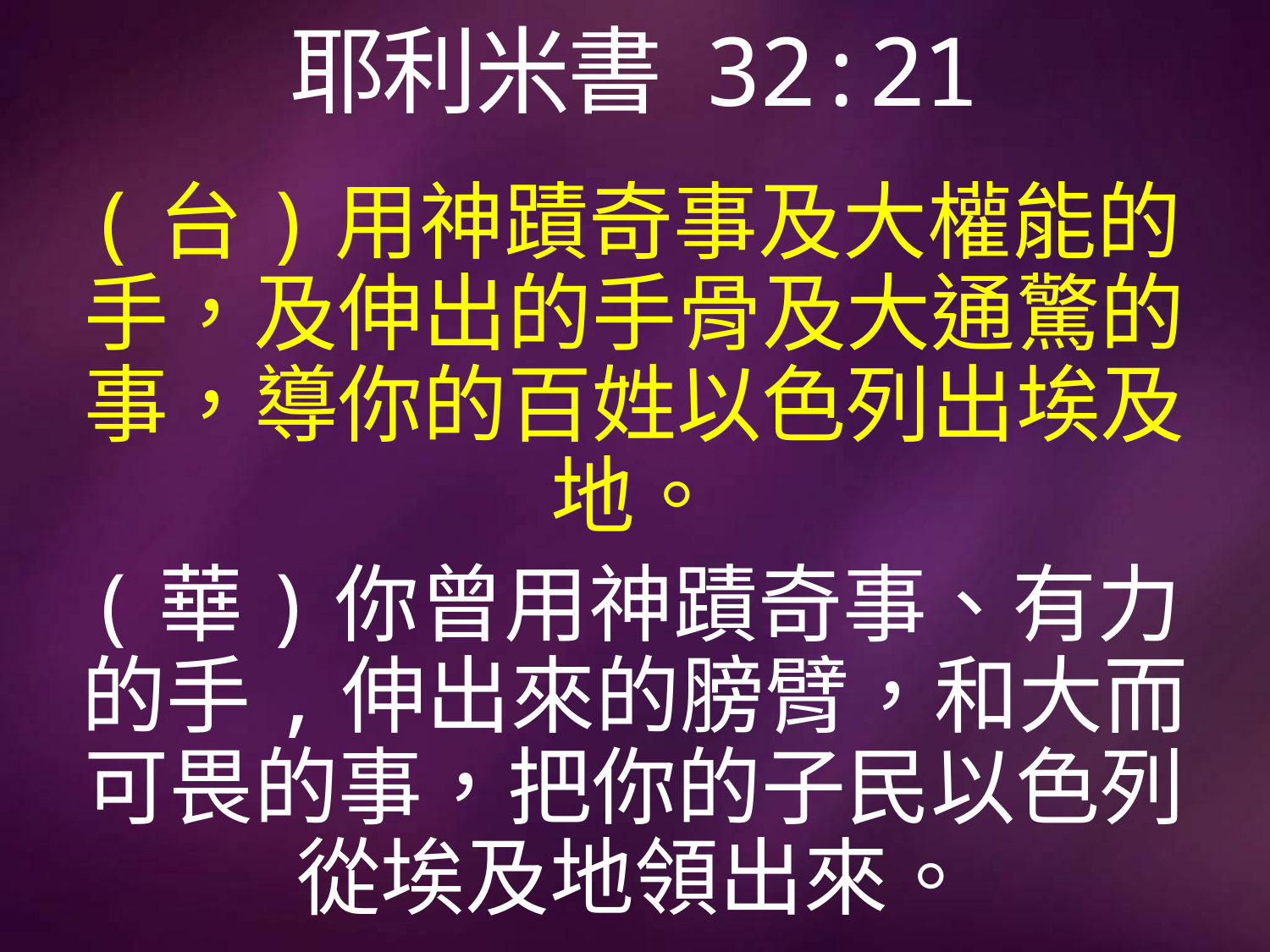

# 耶利米書 32:21
(台)用神蹟奇事及大權能的手，及伸出的手骨及大通驚的事，導你的百姓以色列出埃及地。
(華)你曾用神蹟奇事、有力的手,伸出來的膀臂，和大而可畏的事，把你的子民以色列從埃及地領出來。